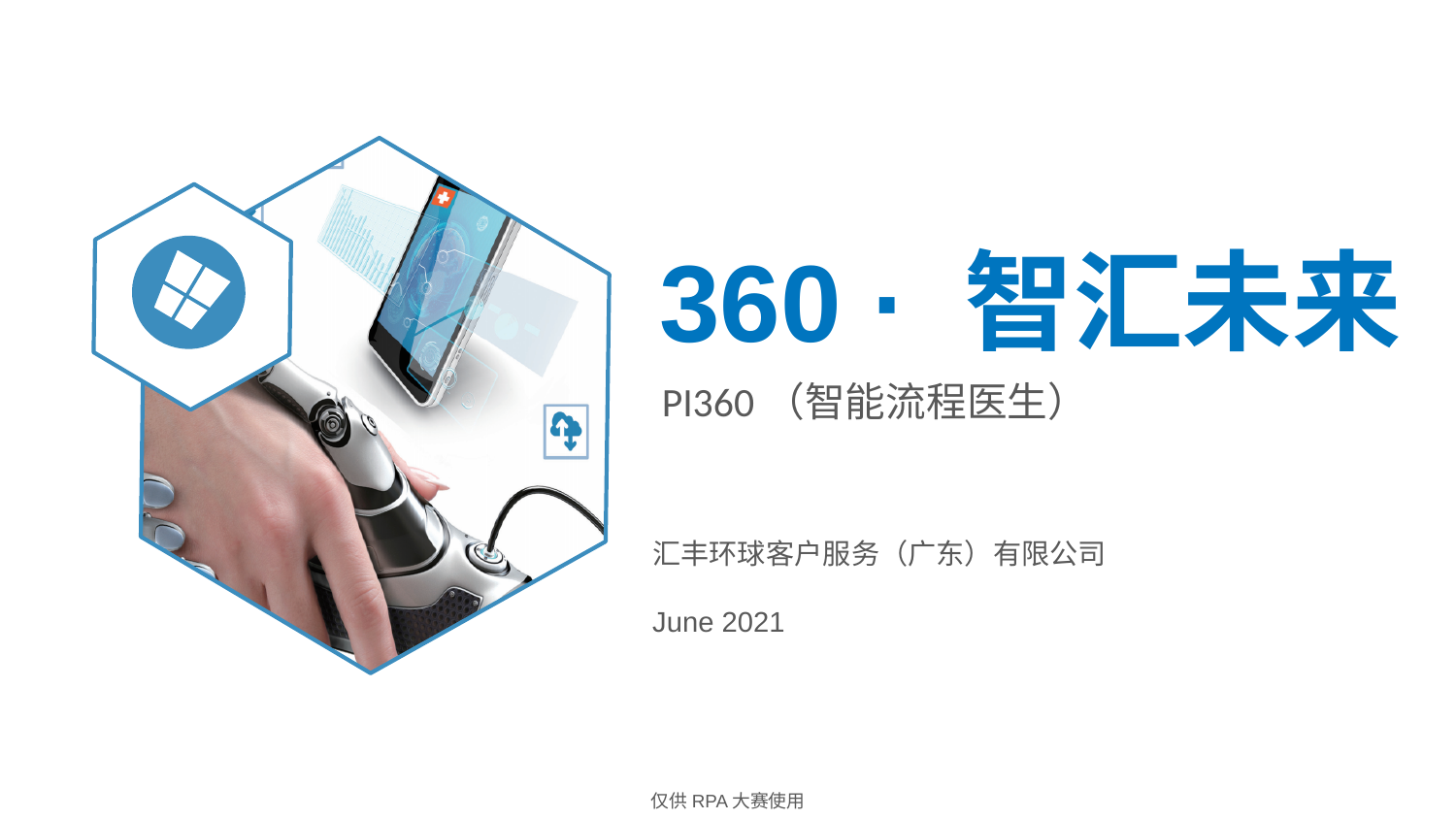

360 · 智汇未来
PI360（智能流程医生）
汇丰环球客户服务（广东）有限公司

June 2021
仅供RPA大赛使用